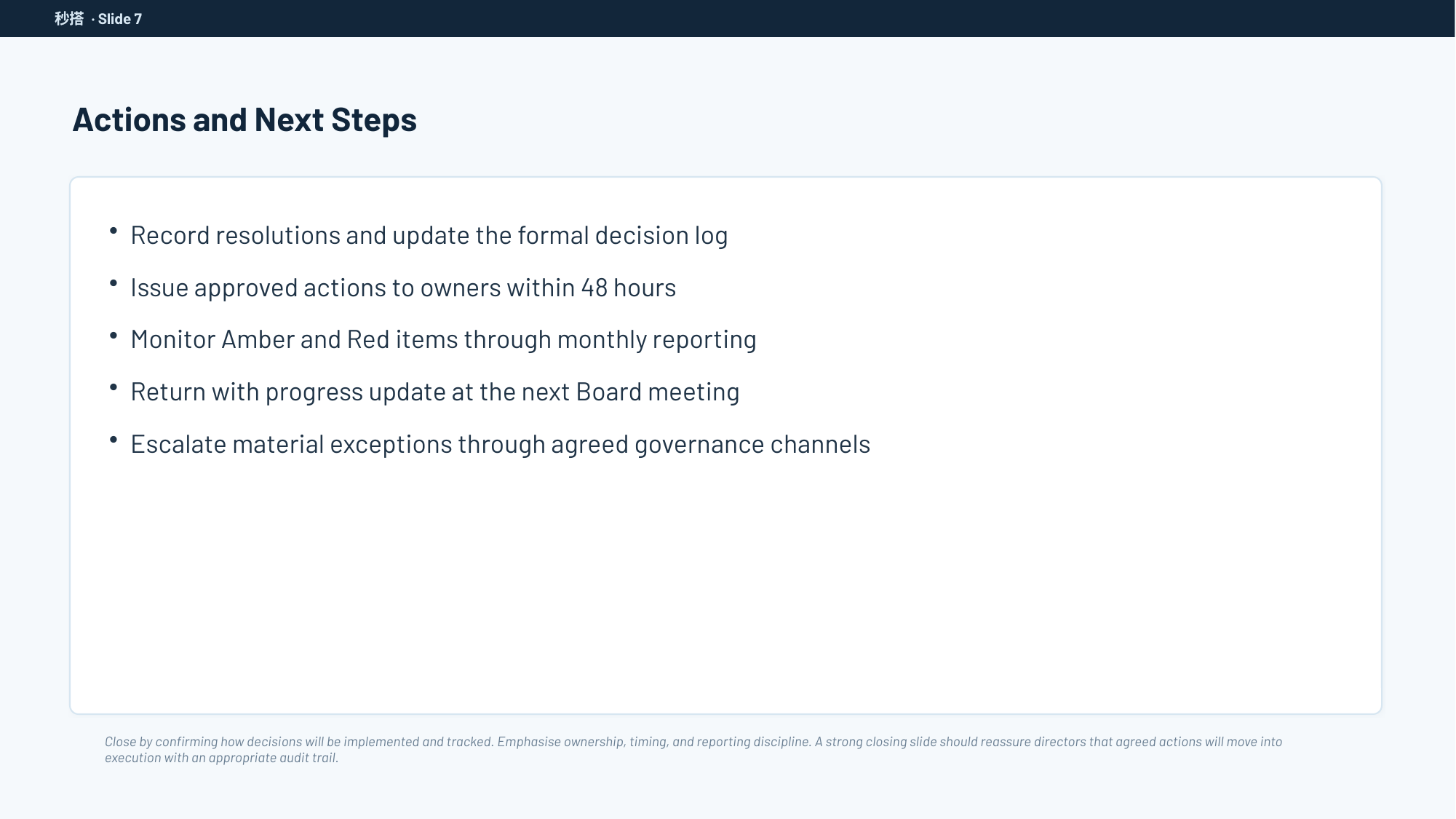

秒搭 · Slide 7
Actions and Next Steps

Record resolutions and update the formal decision log
Issue approved actions to owners within 48 hours
Monitor Amber and Red items through monthly reporting
Return with progress update at the next Board meeting
Escalate material exceptions through agreed governance channels
Close by confirming how decisions will be implemented and tracked. Emphasise ownership, timing, and reporting discipline. A strong closing slide should reassure directors that agreed actions will move into execution with an appropriate audit trail.